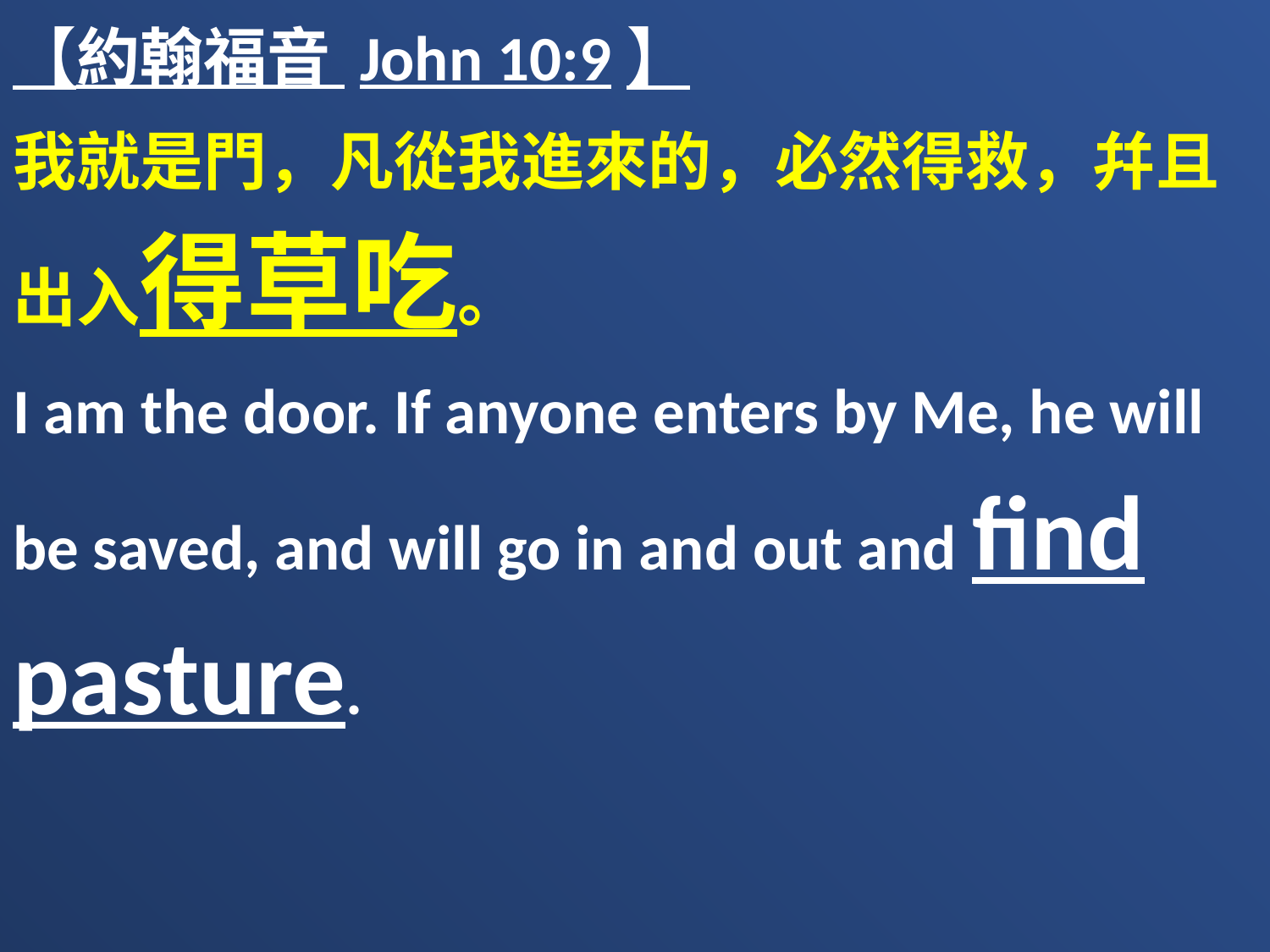

【約翰福音 John 10:9】
我就是門，凡從我進來的，必然得救，幷且出入得草吃。
I am the door. If anyone enters by Me, he will be saved, and will go in and out and find pasture.